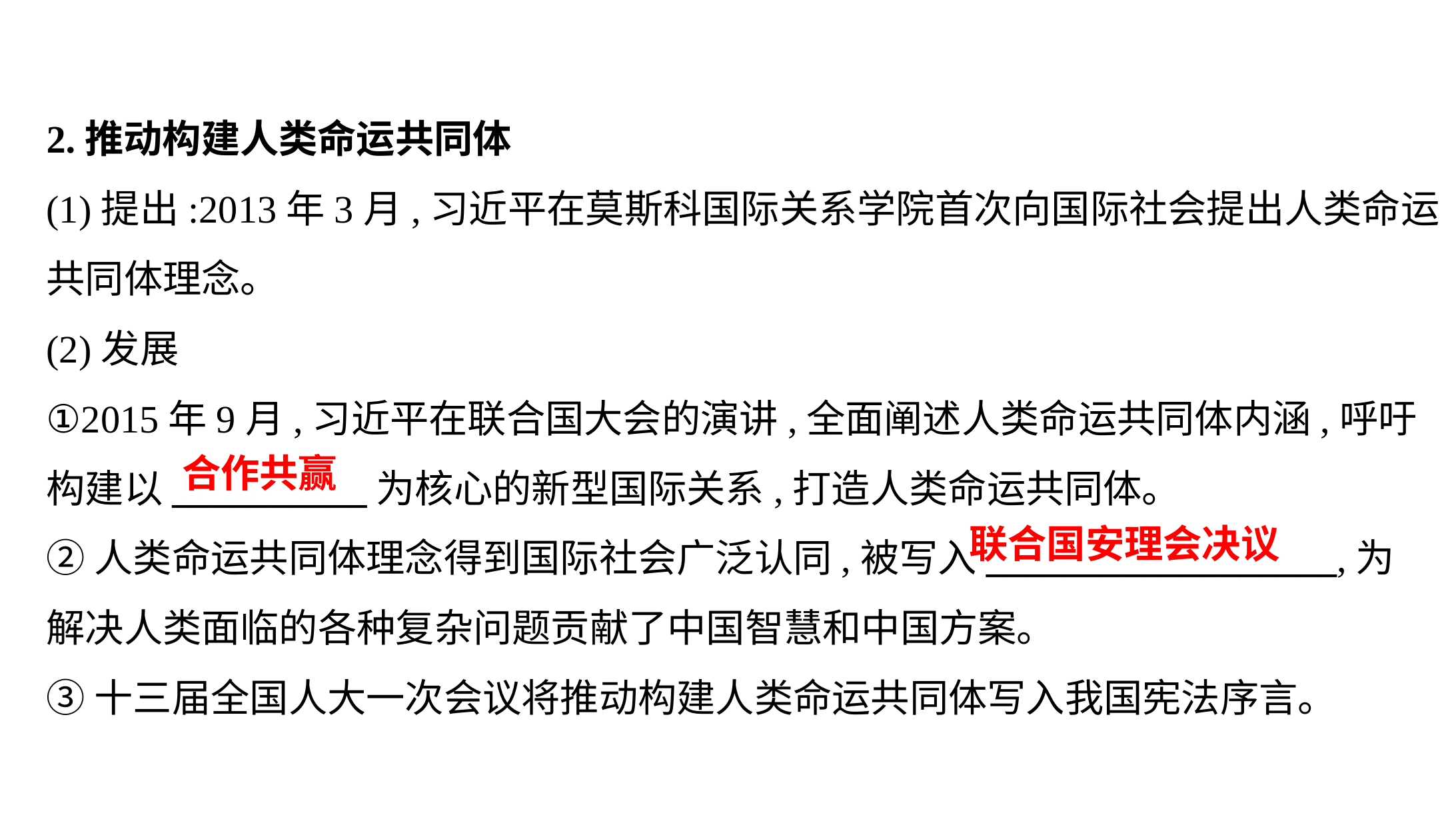

2.推动构建人类命运共同体
(1)提出:2013年3月,习近平在莫斯科国际关系学院首次向国际社会提出人类命运
共同体理念。
(2)发展
①2015年9月,习近平在联合国大会的演讲,全面阐述人类命运共同体内涵,呼吁
构建以__________为核心的新型国际关系,打造人类命运共同体。
②人类命运共同体理念得到国际社会广泛认同,被写入__________________,为
解决人类面临的各种复杂问题贡献了中国智慧和中国方案。
③十三届全国人大一次会议将推动构建人类命运共同体写入我国宪法序言。
合作共赢
联合国安理会决议